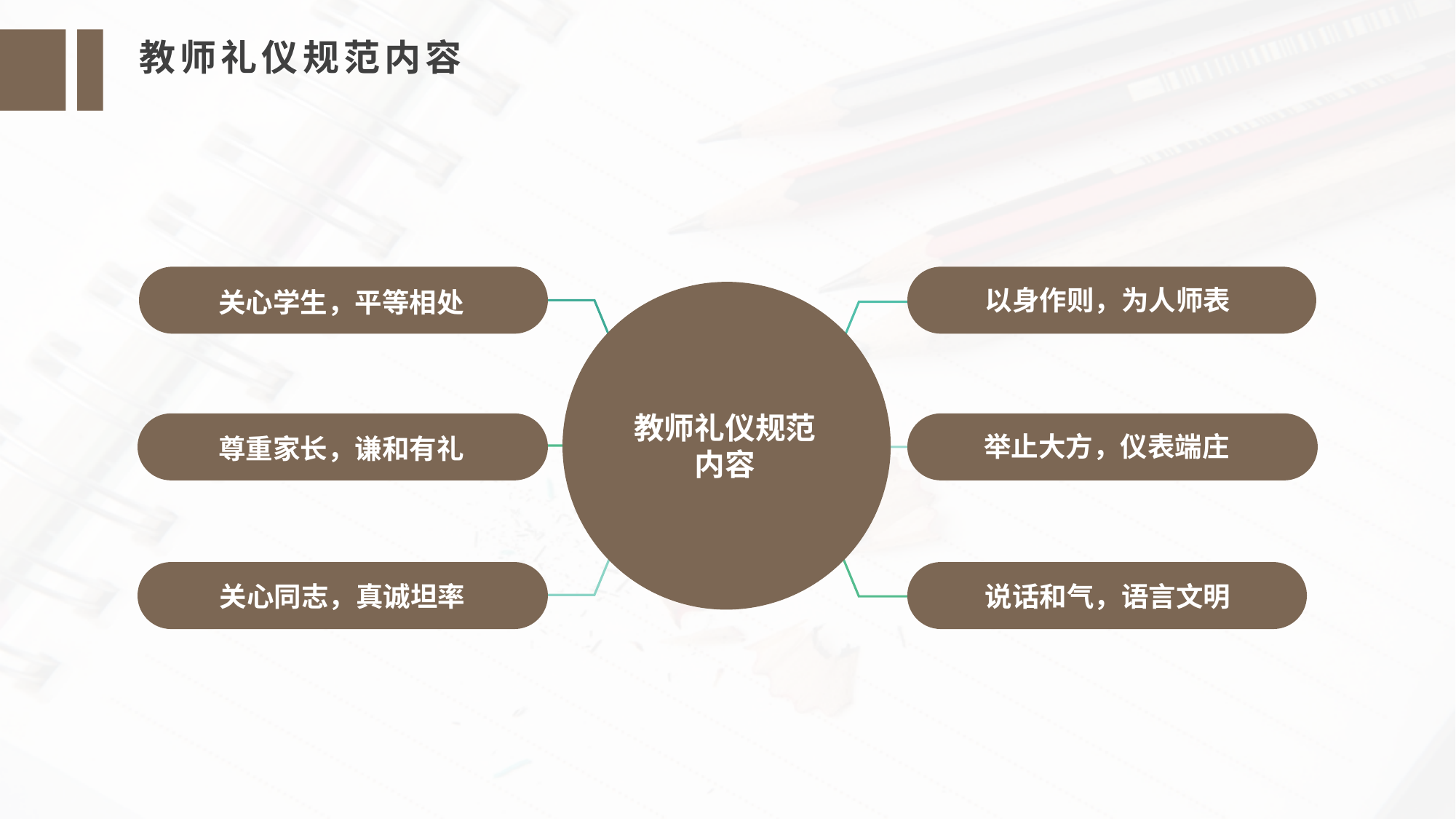

教师礼仪规范内容

以身作则，为人师表
关心学生，平等相处
举止大方，仪表端庄
尊重家长，谦和有礼
关心同志，真诚坦率
说话和气，语言文明
教师礼仪规范内容